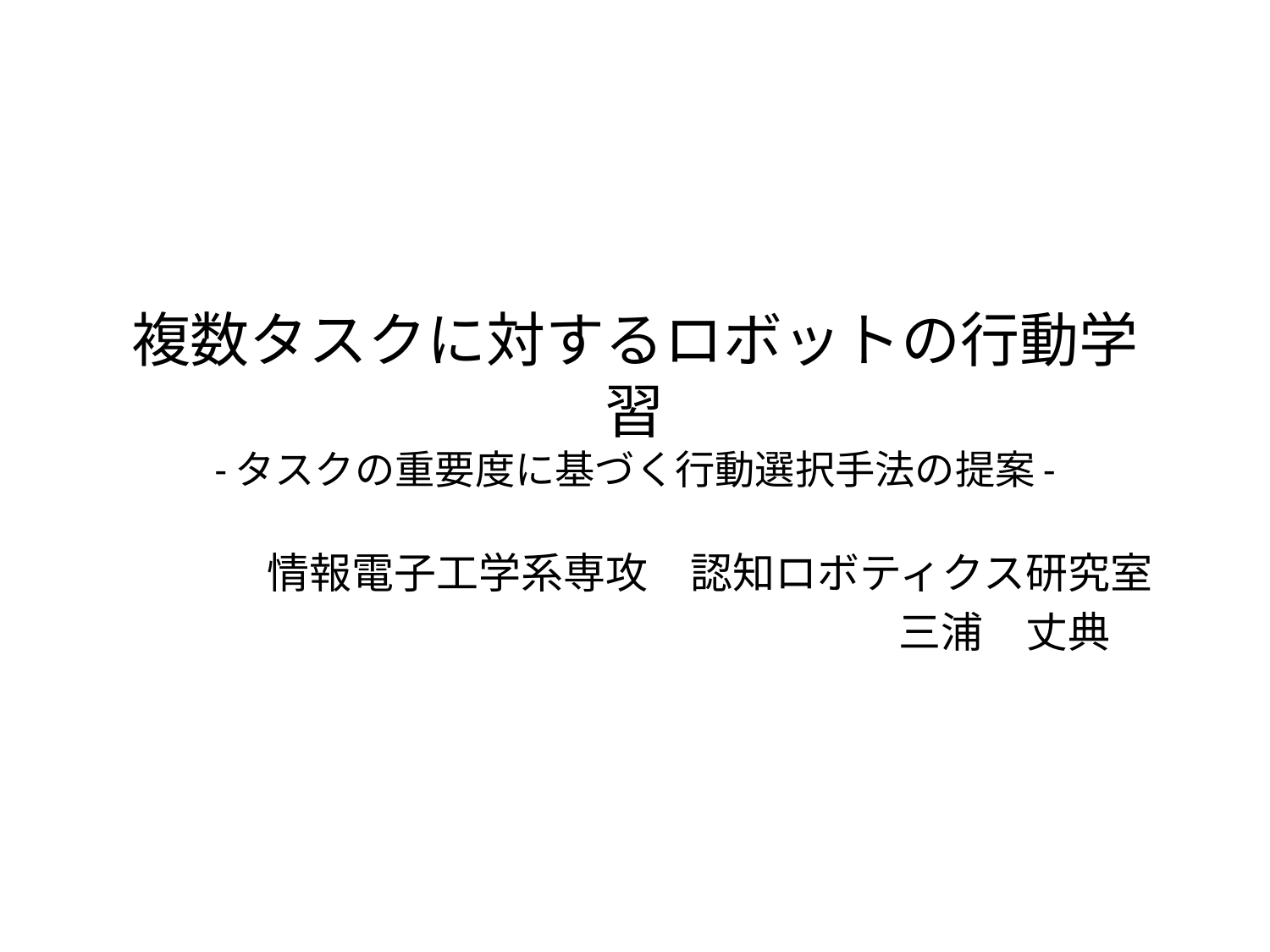

# 複数タスクに対するロボットの行動学習 -タスクの重要度に基づく行動選択手法の提案-
情報電子工学系専攻　認知ロボティクス研究室
三浦　丈典